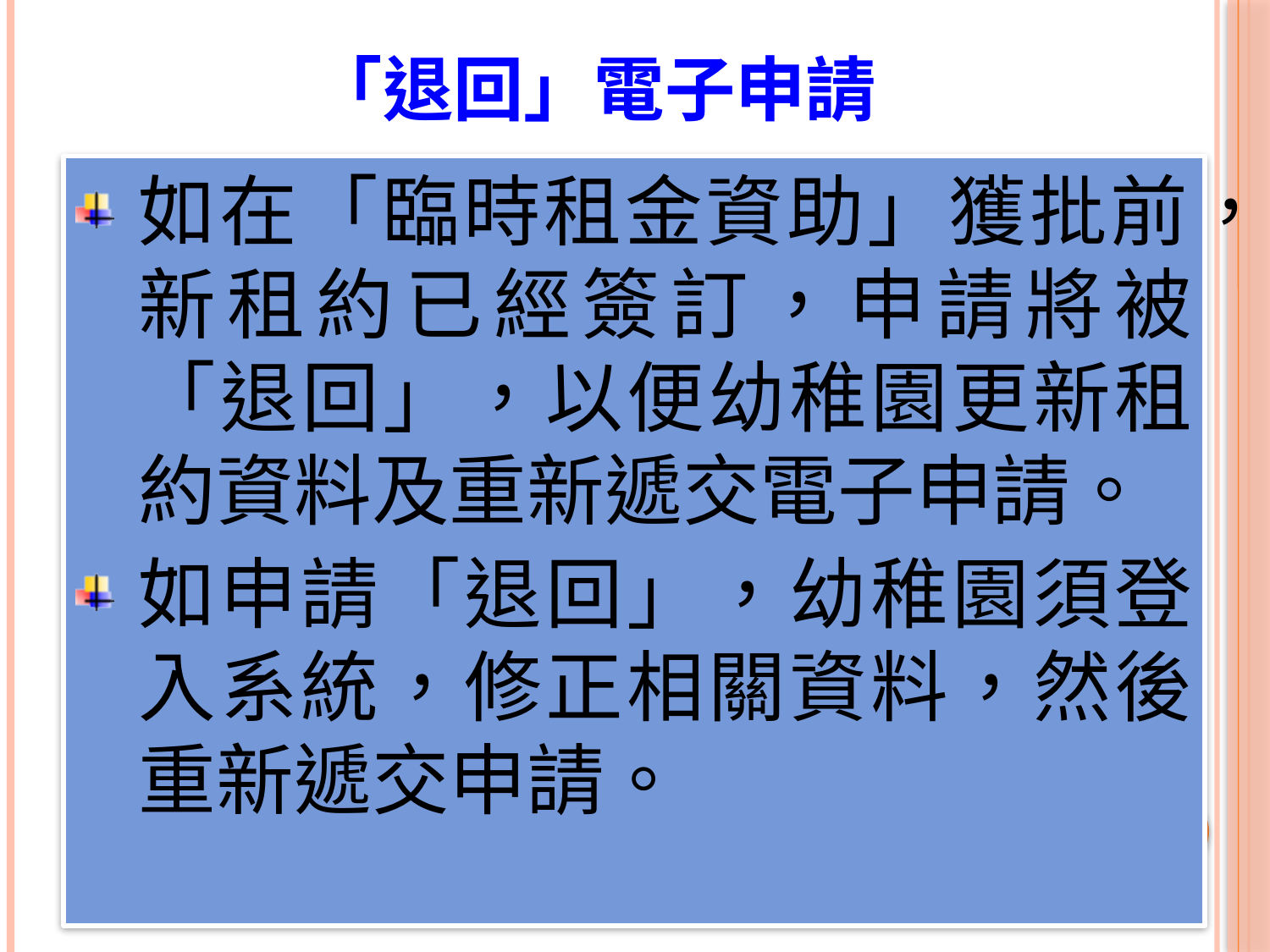

# 「退回」電子申請
如在「臨時租金資助」獲批前，新租約已經簽訂，申請將被「退回」，以便幼稚園更新租約資料及重新遞交電子申請。
如申請「退回」，幼稚園須登入系統，修正相關資料，然後重新遞交申請。